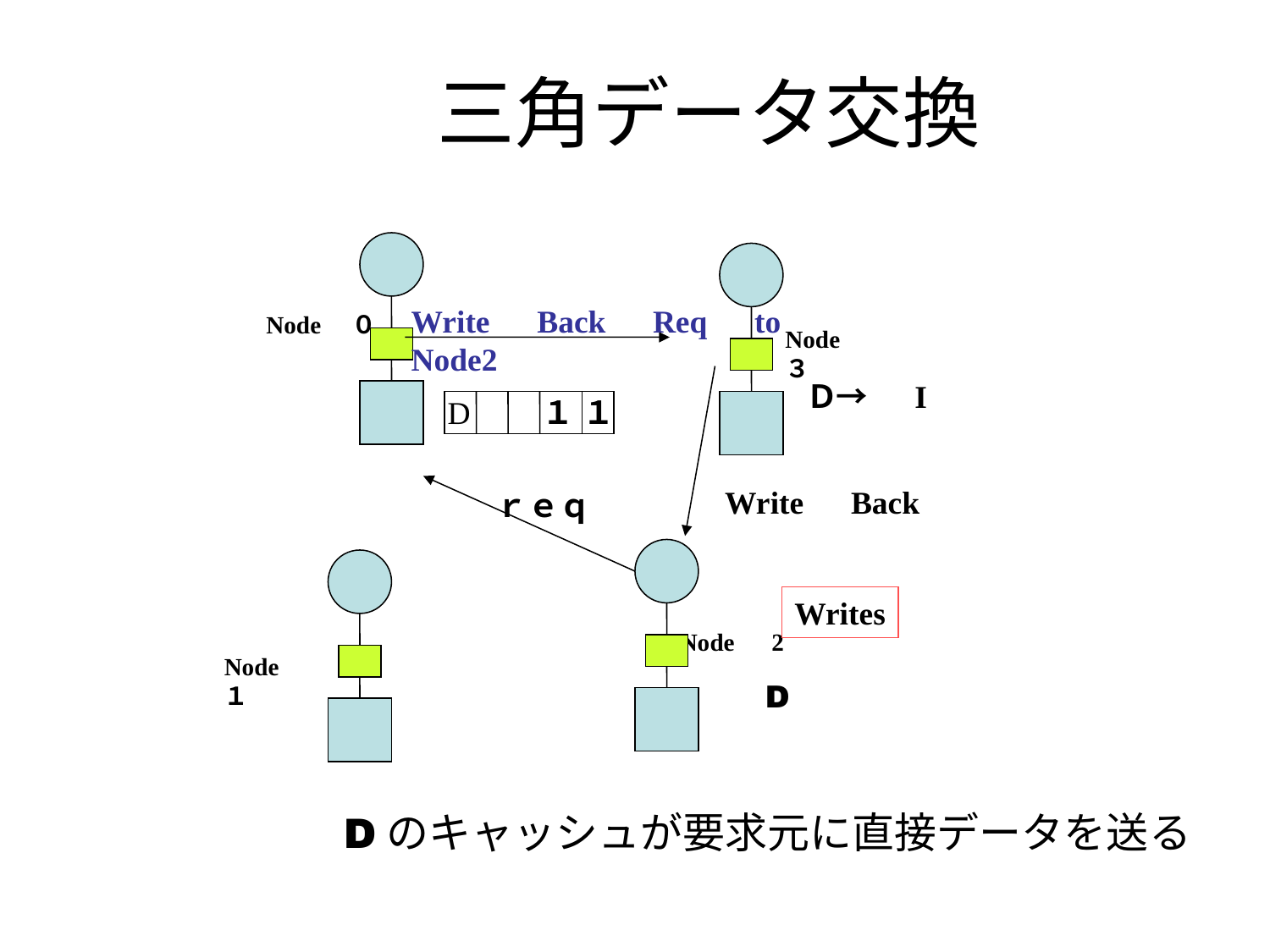

# 三角データ交換

Write　Back　Req　to
Node2

Node　０
Node　３

Ｄ
→　I
D
１
１

ｒｅｑ
Write　Back

Writes
Node　2
Node　１
D
Dのキャッシュが要求元に直接データを送る